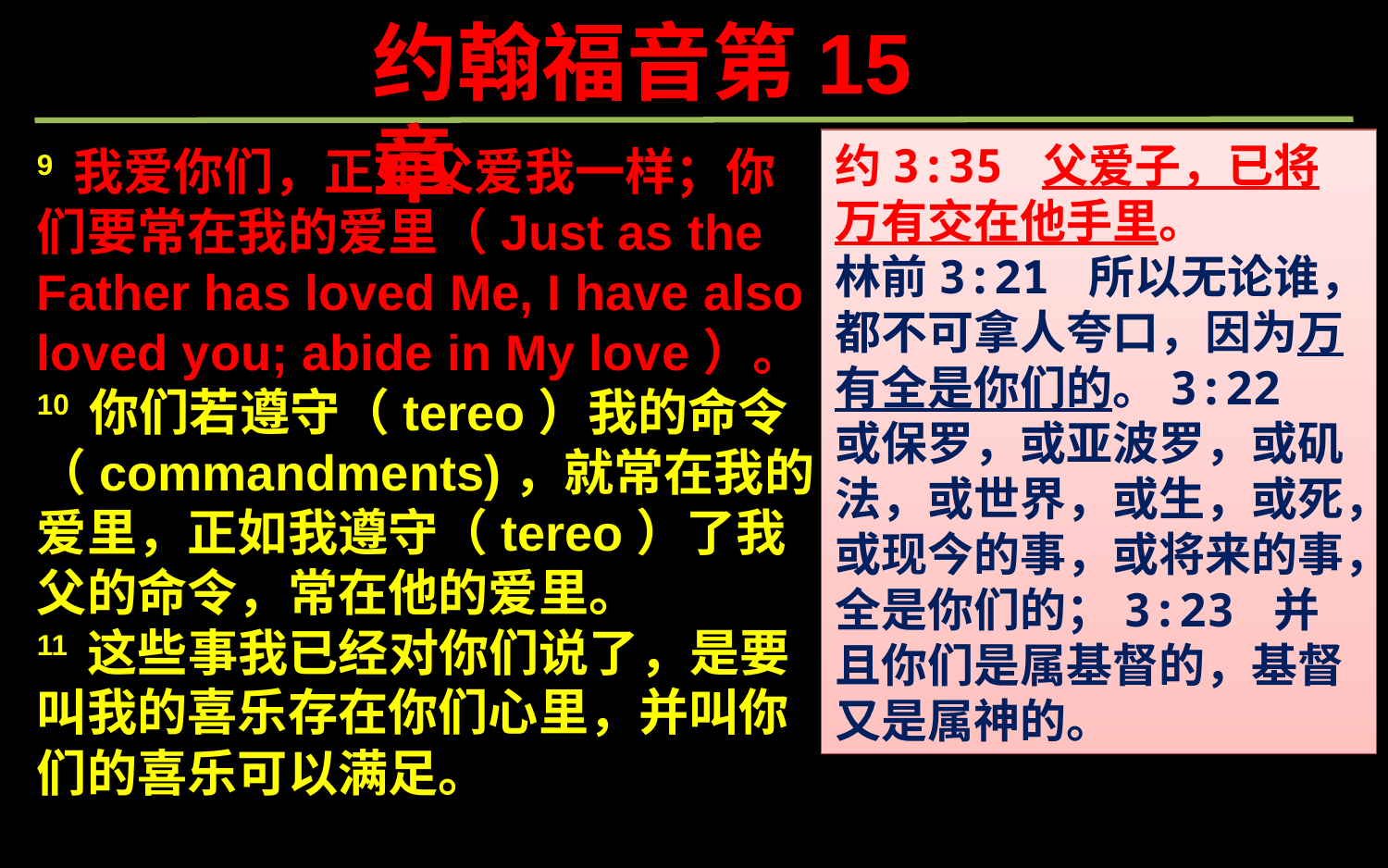

约翰福音第15章
约3:35 父爱子，已将万有交在他手里。
林前3:21 所以无论谁，都不可拿人夸口，因为万有全是你们的。3:22 或保罗，或亚波罗，或矶法，或世界，或生，或死，或现今的事，或将来的事，全是你们的；3:23 并且你们是属基督的，基督又是属神的。
9 我爱你们，正如父爱我一样；你们要常在我的爱里（Just as the Father has loved Me, I have also loved you; abide in My love）。
10 你们若遵守（tereo）我的命令（commandments)，就常在我的爱里，正如我遵守（tereo）了我父的命令，常在他的爱里。
11 这些事我已经对你们说了，是要叫我的喜乐存在你们心里，并叫你们的喜乐可以满足。